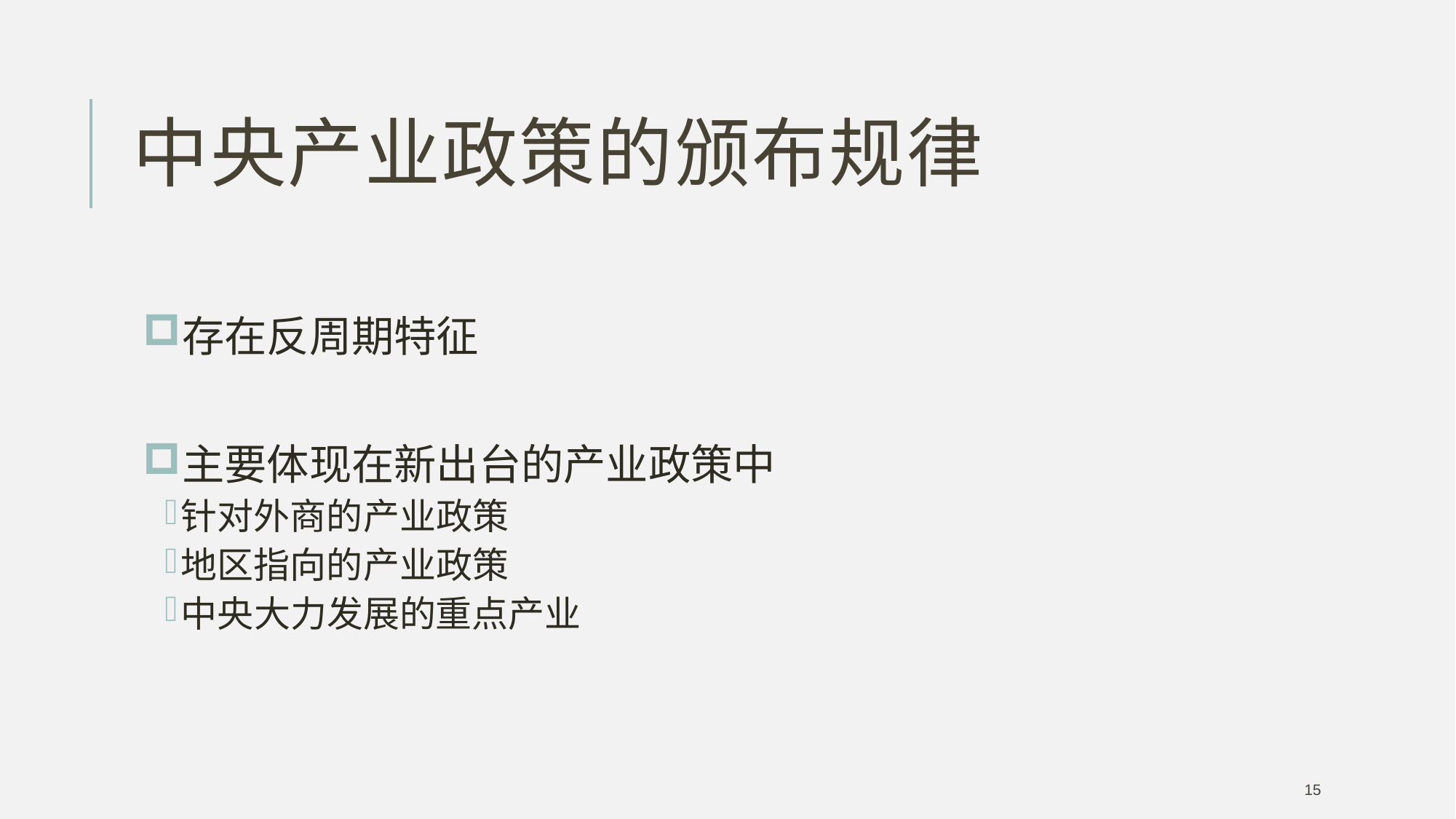

# 中央产业政策的颁布规律
存在反周期特征

主要体现在新出台的产业政策中
针对外商的产业政策
地区指向的产业政策
中央大力发展的重点产业

15